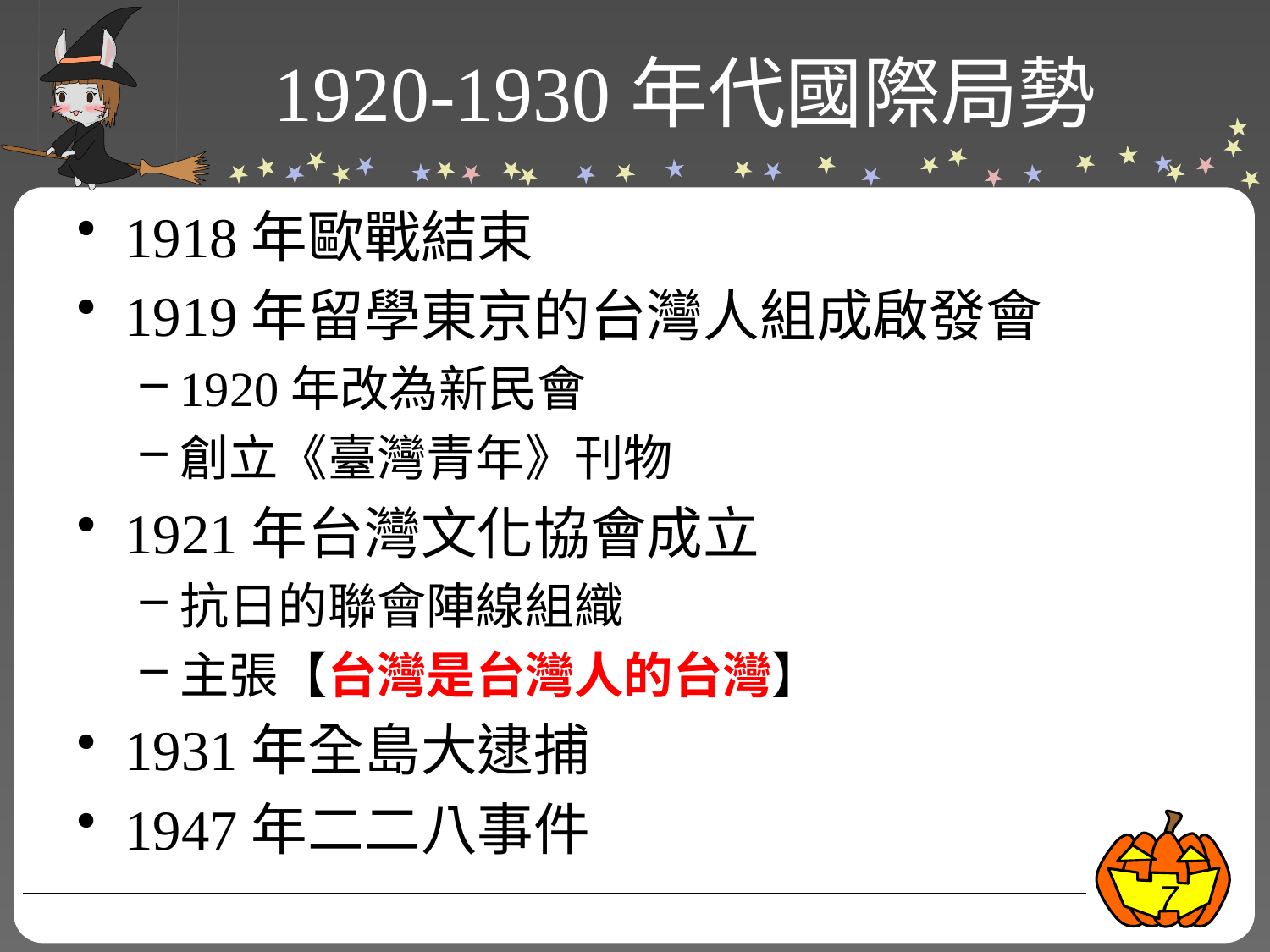

# 1920-1930年代國際局勢
1918年歐戰結束
1919年留學東京的台灣人組成啟發會
1920年改為新民會
創立《臺灣青年》刊物
1921年台灣文化協會成立
抗日的聯會陣線組織
主張【台灣是台灣人的台灣】
1931年全島大逮捕
1947年二二八事件

7